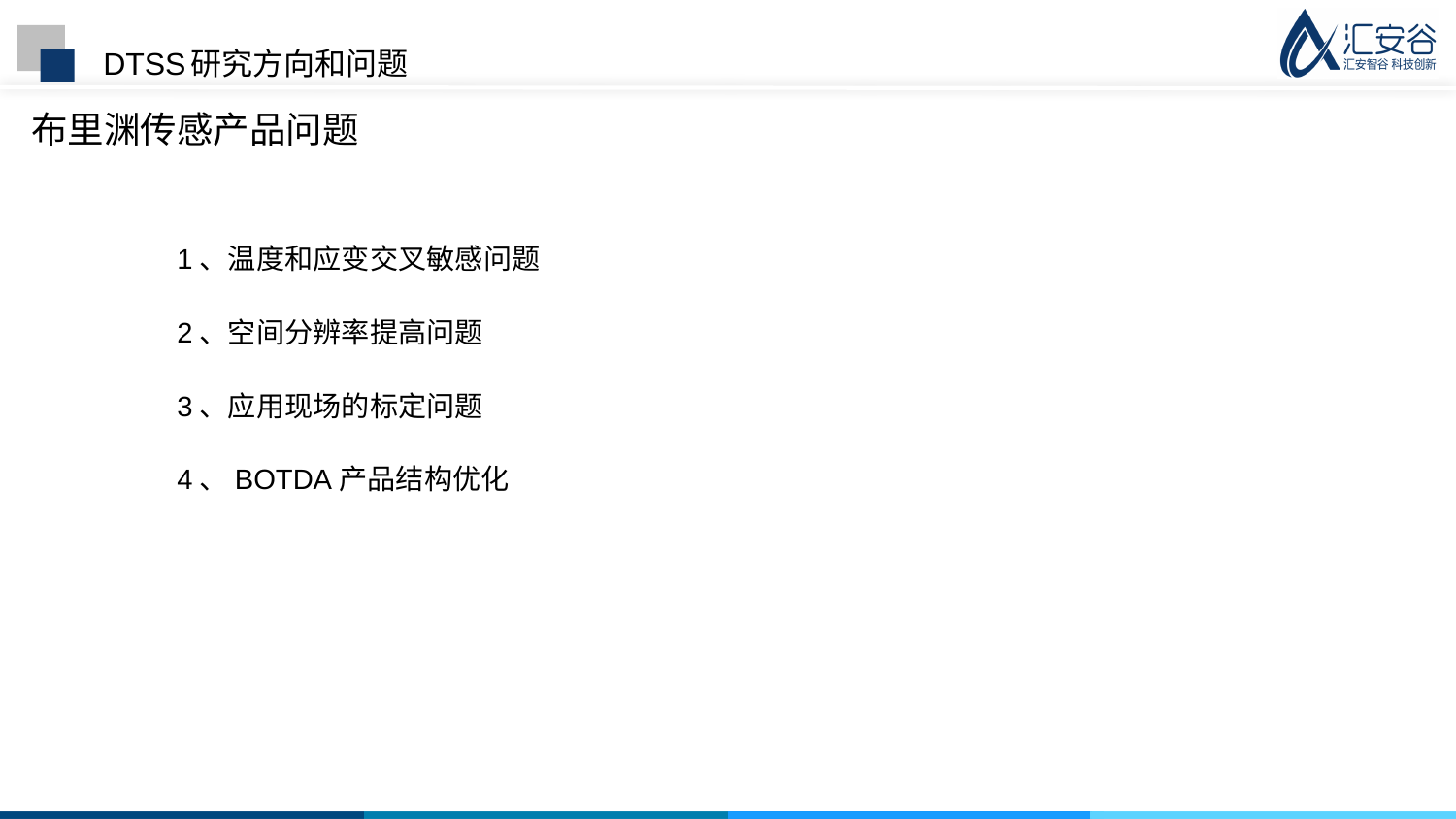

# DTSS研究方向和问题
布里渊传感产品问题

1、温度和应变交叉敏感问题
2、空间分辨率提高问题
3、应用现场的标定问题
4、BOTDA产品结构优化